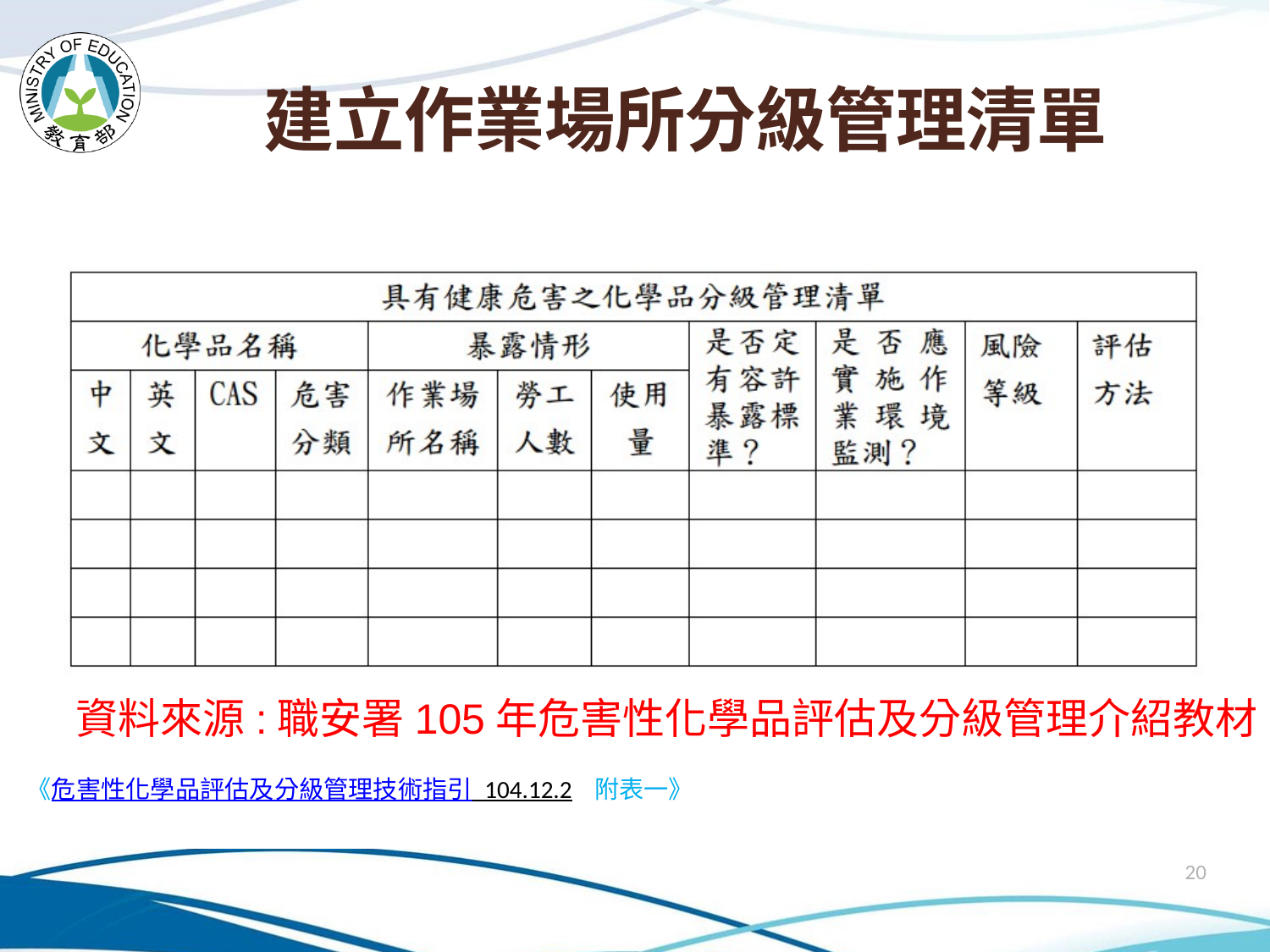

# 建立作業場所分級管理清單

資料來源:職安署105年危害性化學品評估及分級管理介紹教材

《危害性化學品評估及分級管理技術指引_104.12.2   附表一》
20